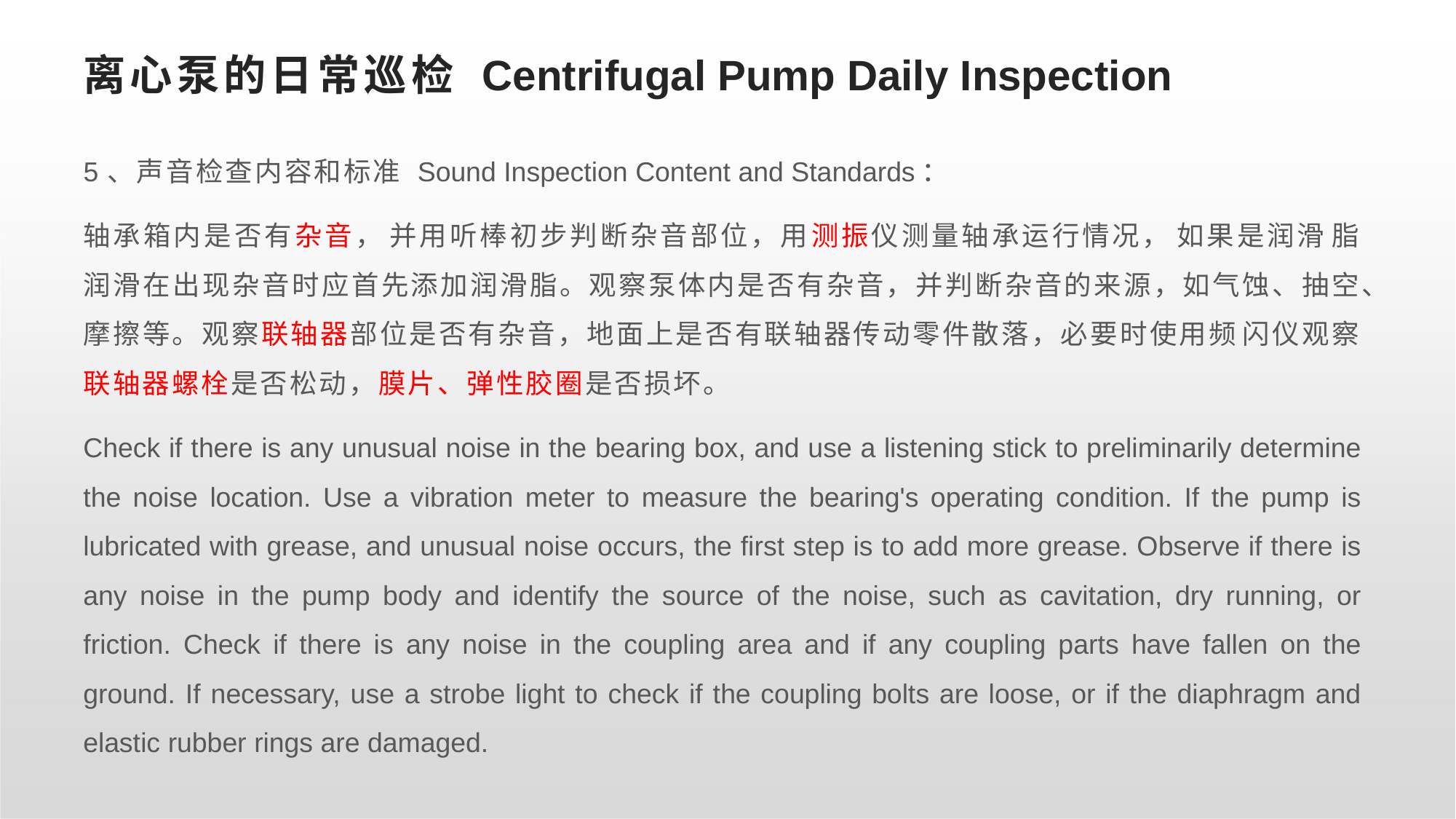

离心泵的日常巡检 Centrifugal Pump Daily Inspection
5、声音检查内容和标准 Sound Inspection Content and Standards：
轴承箱内是否有杂音， 并用听棒初步判断杂音部位，用测振仪测量轴承运行情况， 如果是润滑 脂润滑在出现杂音时应首先添加润滑脂。观察泵体内是否有杂音，并判断杂音的来源，如气蚀、抽空、摩擦等。观察联轴器部位是否有杂音，地面上是否有联轴器传动零件散落，必要时使用频 闪仪观察联轴器螺栓是否松动，膜片、弹性胶圈是否损坏。
Check if there is any unusual noise in the bearing box, and use a listening stick to preliminarily determine the noise location. Use a vibration meter to measure the bearing's operating condition. If the pump is lubricated with grease, and unusual noise occurs, the first step is to add more grease. Observe if there is any noise in the pump body and identify the source of the noise, such as cavitation, dry running, or friction. Check if there is any noise in the coupling area and if any coupling parts have fallen on the ground. If necessary, use a strobe light to check if the coupling bolts are loose, or if the diaphragm and elastic rubber rings are damaged.